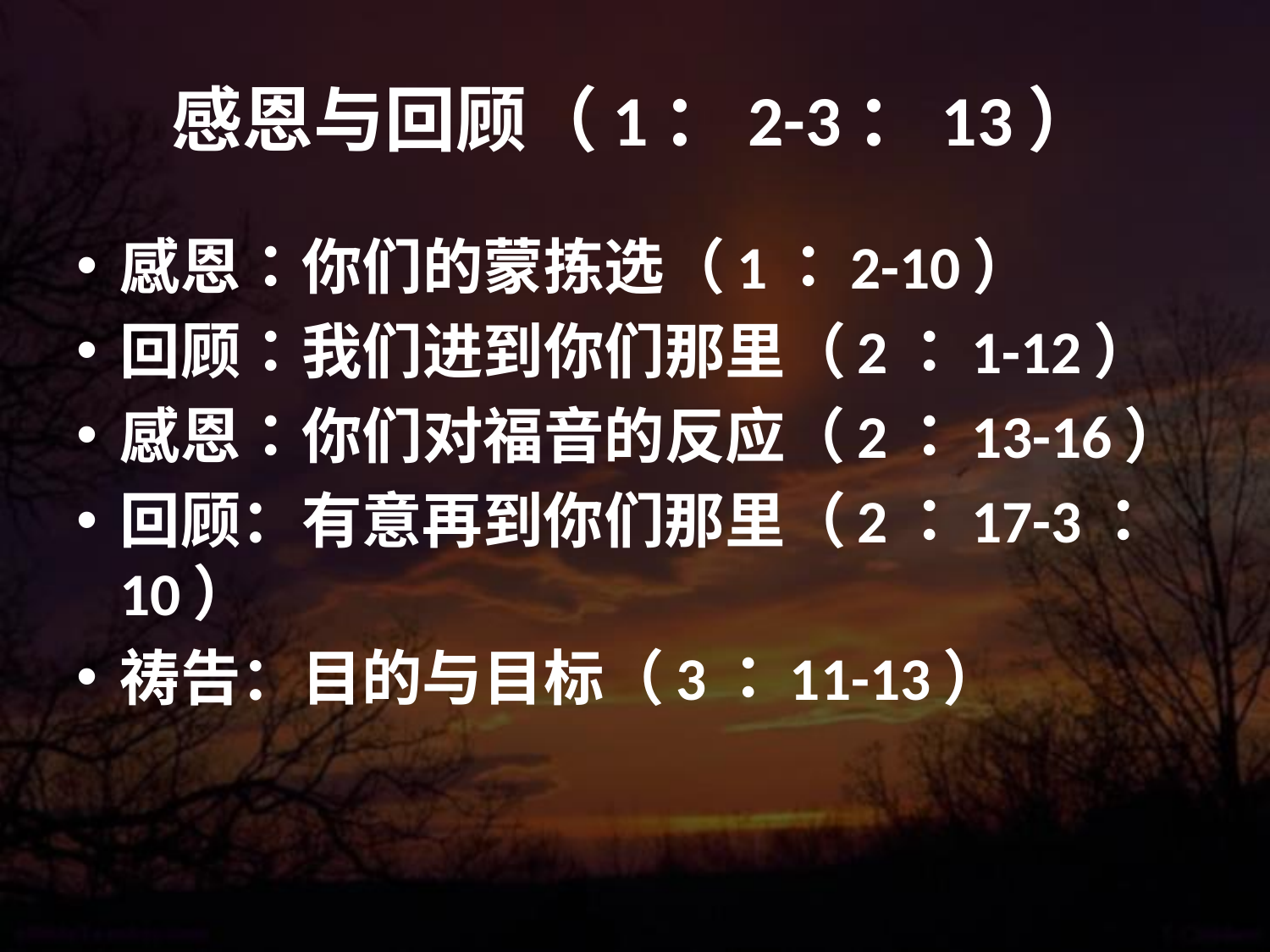

# 感恩与回顾（1：2-3：13）
感恩：你们的蒙拣选（1：2-10）
回顾：我们进到你们那里（2：1-12）
感恩：你们对福音的反应（2：13-16）
回顾：有意再到你们那里（2：17-3：10）
祷告：目的与目标（3：11-13）